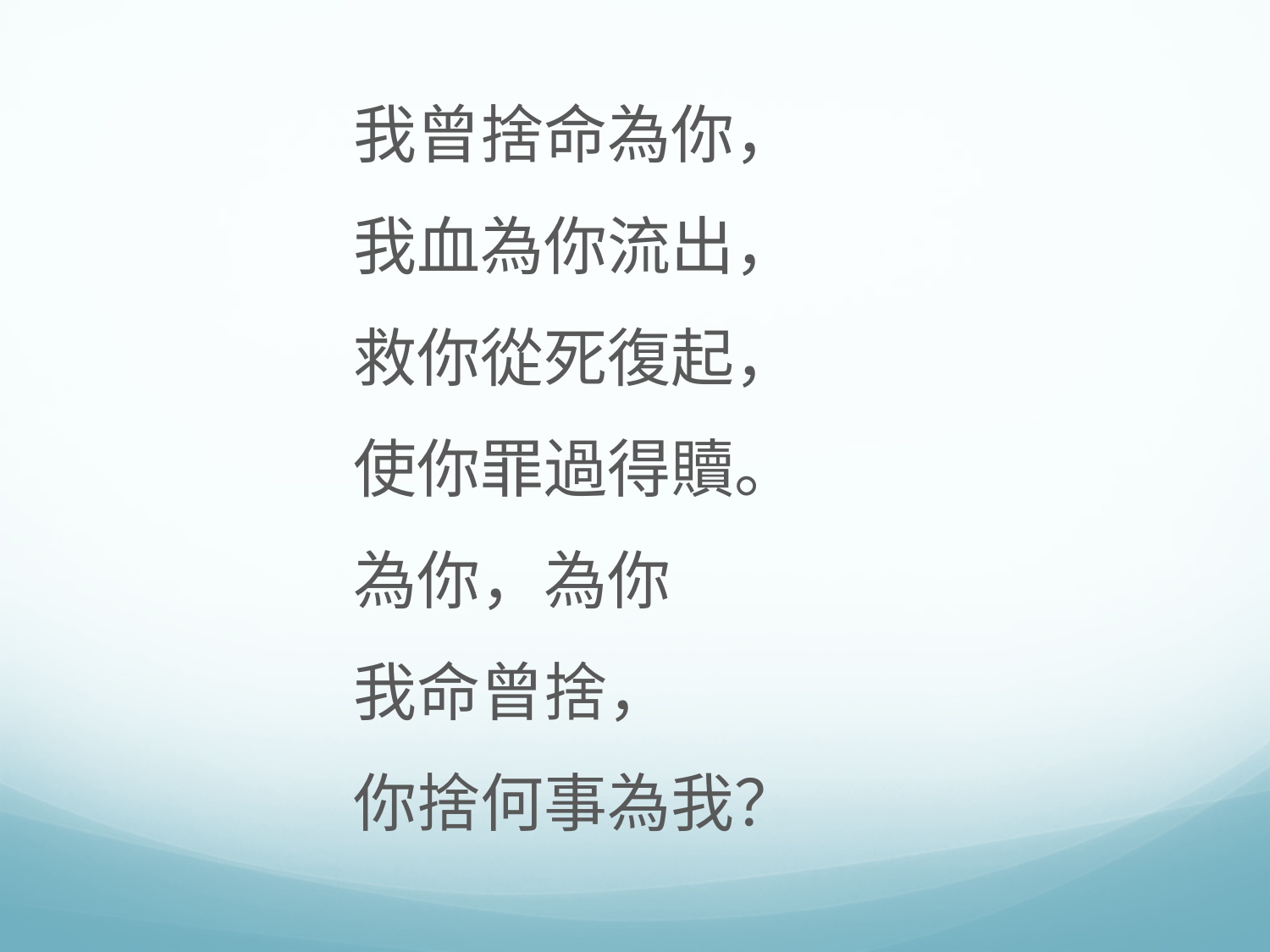

我曾捨命為你，
我血為你流出，
救你從死復起，
使你罪過得贖。
為你，為你
我命曾捨，
你捨何事為我？